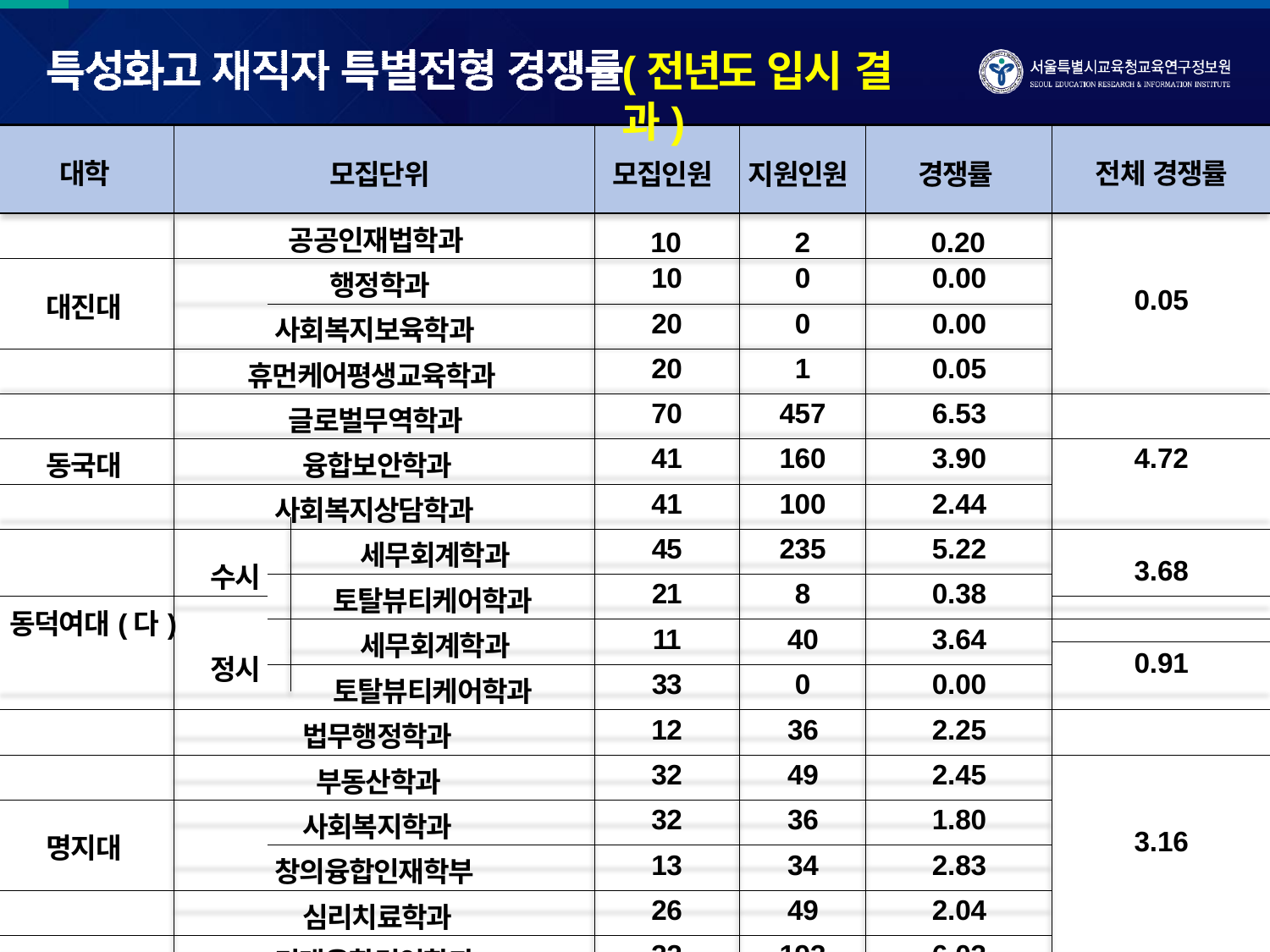

# (전년도 입시 결과)

| 대학 | 모집단위 공공인재법학과 | 모집인원 10 | 지원인원 2 | 경쟁률 0.20 | 전체 경쟁률 |
| --- | --- | --- | --- | --- | --- |
| 대진대 | 행정학과 | 10 | 0 | 0.00 | 0.05 |
|  | 사회복지보육학과 | 20 | 0 | 0.00 |  |
| 휴먼케어평생교육학과 |  | 20 | 1 | 0.05 |  |
|  | 글로벌무역학과 | 70 | 457 | 6.53 |  |
| 동국대 | 융합보안학과 | 41 | 160 | 3.90 | 4.72 |
|  | 사회복지상담학과 | 41 | 100 | 2.44 |  |
| 수시 | 세무회계학과 | 45 | 235 | 5.22 | 3.68 |
|  | 토탈뷰티케어학과 | 21 | 8 | 0.38 |  |
| 동덕여대(다) |  |  |  |  |  |
|  | 세무회계학과 | 11 | 40 | 3.64 |  |
| 정시 |  |  |  |  | 0.91 |
|  | 토탈뷰티케어학과 | 33 | 0 | 0.00 |  |
|  | 법무행정학과 | 12 | 36 | 2.25 |  |
|  | 부동산학과 | 32 | 49 | 2.45 |  |
| 명지대 | 사회복지학과 | 32 | 36 | 1.80 | 3.16 |
|  | 창의융합인재학부 | 13 | 34 | 2.83 |  |
|  | 심리치료학과 | 26 | 49 | 2.04 |  |
|  | 미래융합경영학과 | 32 | 193 | 6.03 |  |